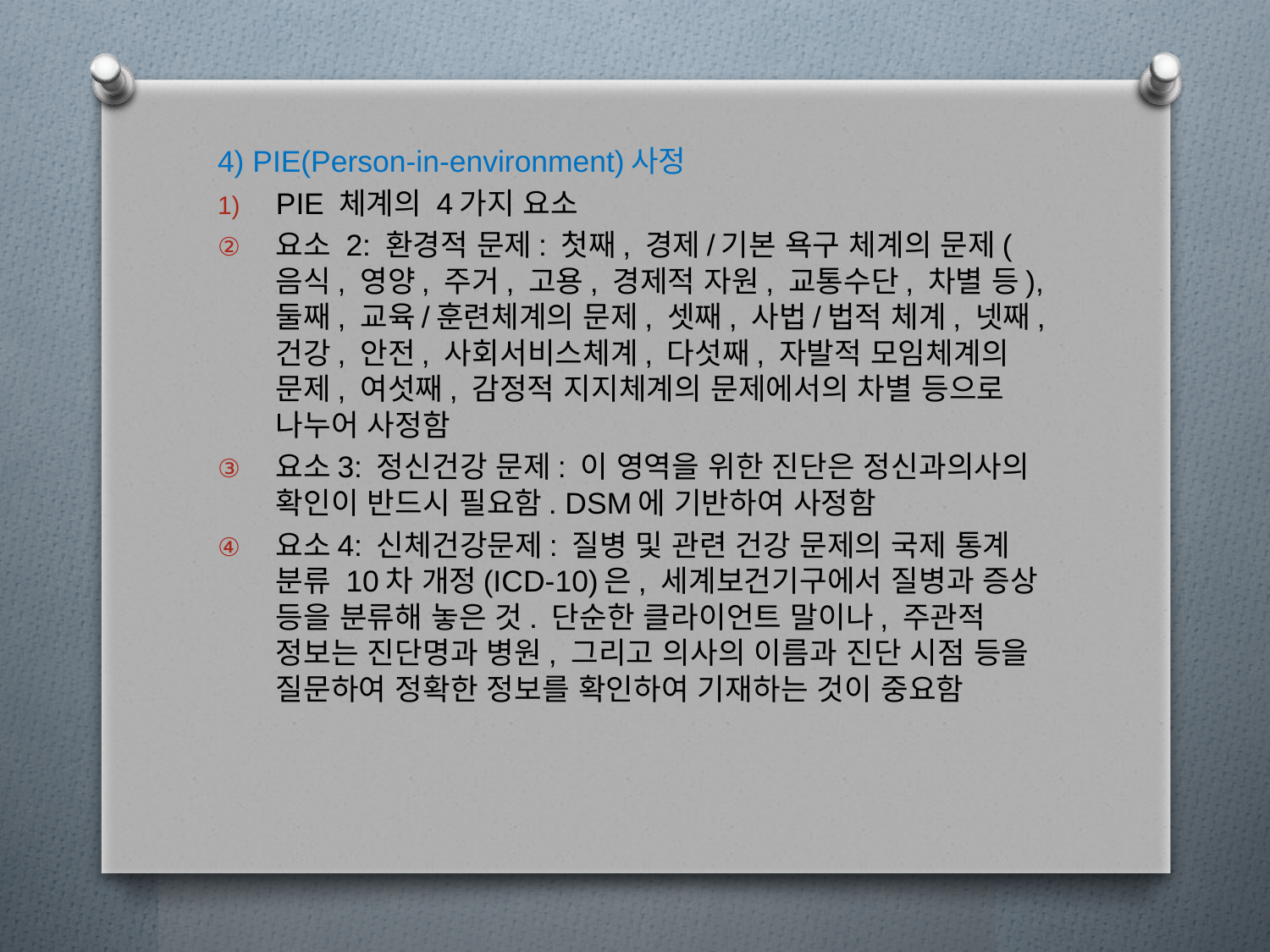

4) PIE(Person-in-environment)사정
PIE 체계의 4가지 요소
요소 2: 환경적 문제: 첫째, 경제/기본 욕구 체계의 문제(음식, 영양, 주거, 고용, 경제적 자원, 교통수단, 차별 등), 둘째, 교육/훈련체계의 문제, 셋째, 사법/법적 체계, 넷째, 건강, 안전, 사회서비스체계, 다섯째, 자발적 모임체계의 문제, 여섯째, 감정적 지지체계의 문제에서의 차별 등으로 나누어 사정함
요소3: 정신건강 문제: 이 영역을 위한 진단은 정신과의사의 확인이 반드시 필요함. DSM에 기반하여 사정함
요소4: 신체건강문제: 질병 및 관련 건강 문제의 국제 통계 분류 10차 개정(ICD-10)은, 세계보건기구에서 질병과 증상 등을 분류해 놓은 것. 단순한 클라이언트 말이나, 주관적 정보는 진단명과 병원, 그리고 의사의 이름과 진단 시점 등을 질문하여 정확한 정보를 확인하여 기재하는 것이 중요함